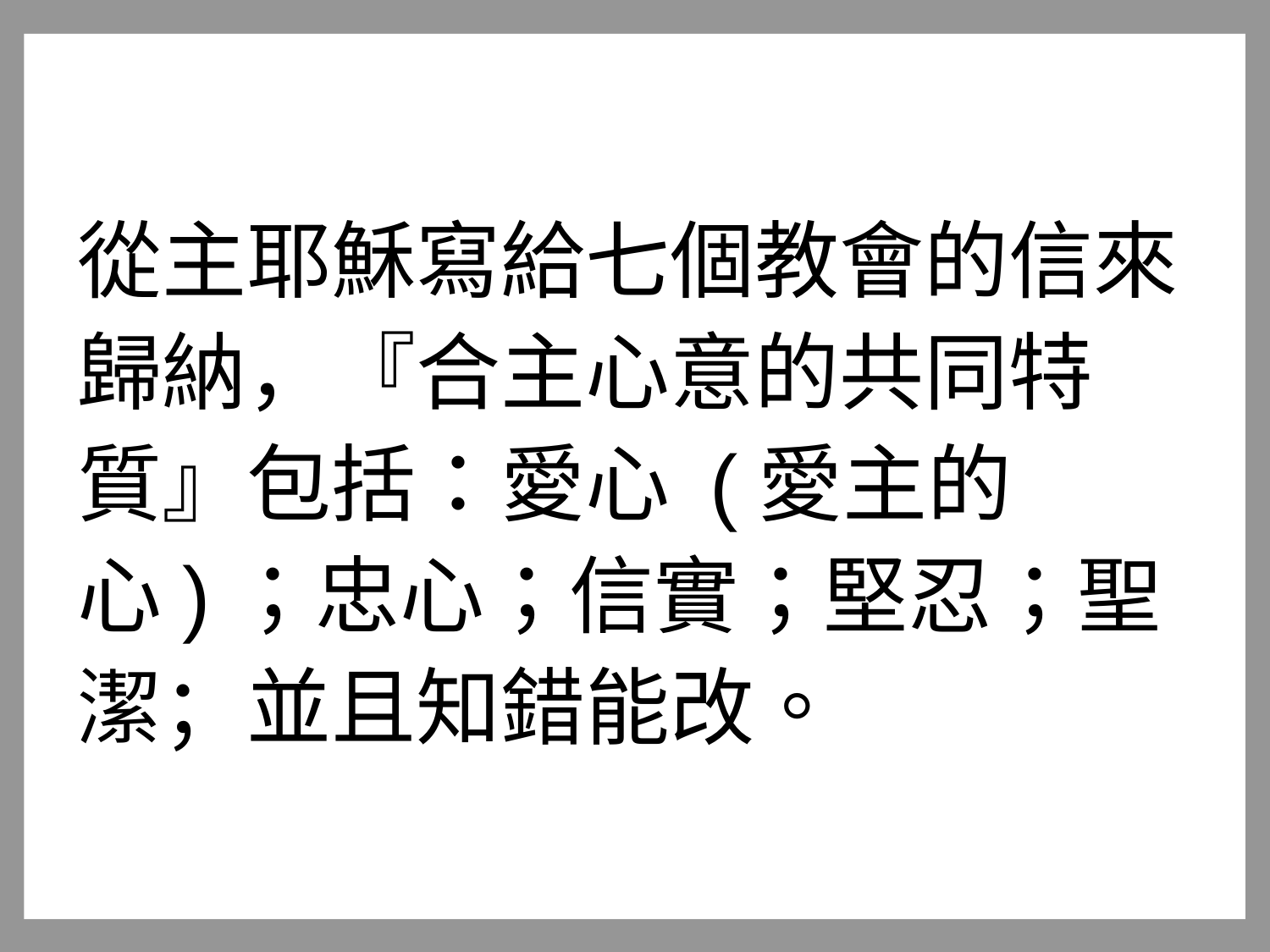

從主耶穌寫給七個教會的信來歸納，『合主心意的共同特質』包括：愛心 (愛主的心)；忠心；信實；堅忍；聖潔；並且知錯能改。